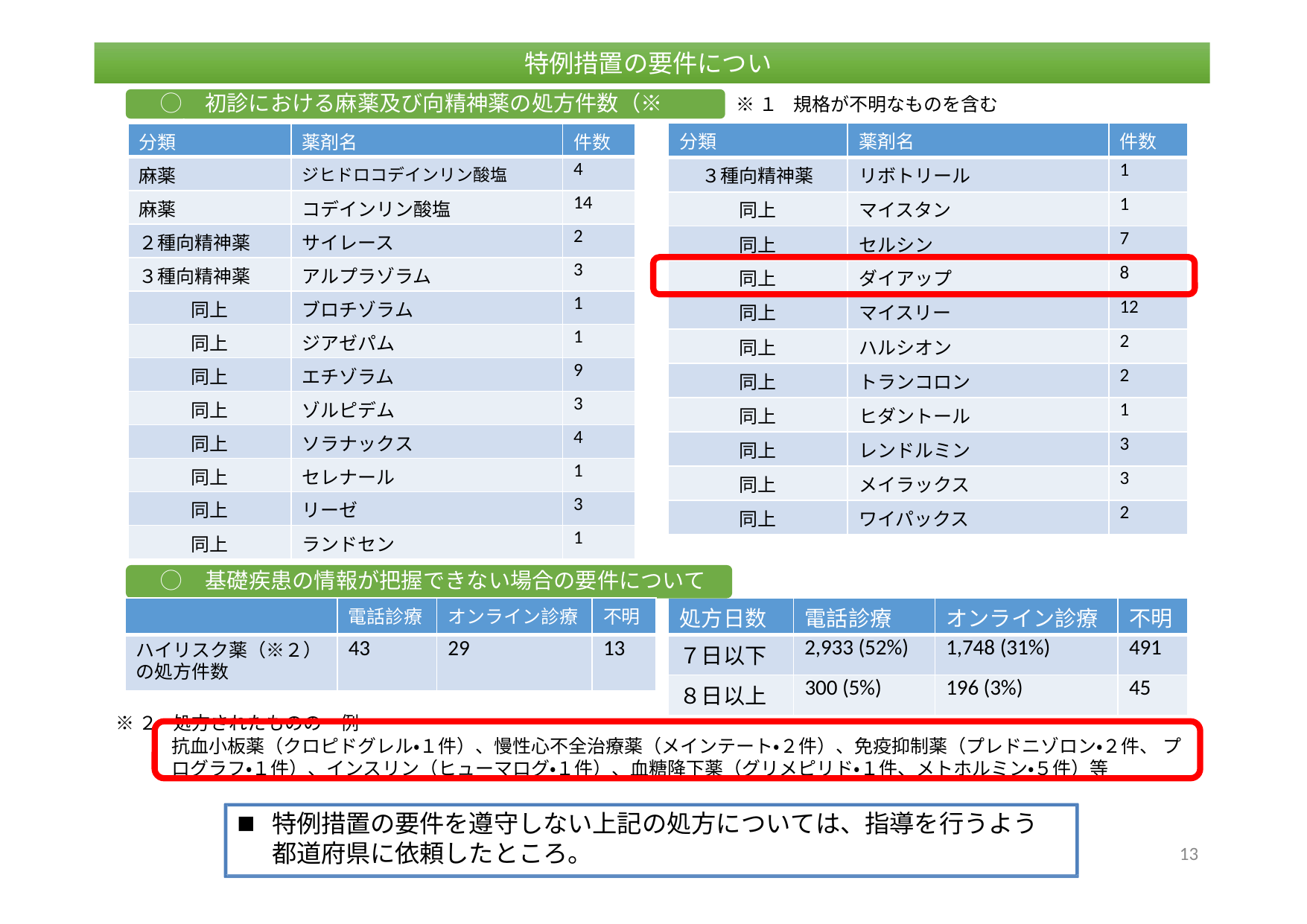

特例措置の要件について
特例措置の要件について
◯	初診における麻薬及び向精神薬の処方件数（※１）

※１	規格が不明なものを含む
| 分類 | 薬剤名 | 件数 |
| --- | --- | --- |
| ３種向精神薬 | リボトリール | 1 |
| 同上 | マイスタン | 1 |
| 同上 | セルシン | 7 |
| 同上 | ダイアップ | 8 |
| 同上 | マイスリー | 12 |
| 同上 | ハルシオン | 2 |
| 同上 | トランコロン | 2 |
| 同上 | ヒダントール | 1 |
| 同上 | レンドルミン | 3 |
| 同上 | メイラックス | 3 |
| 同上 | ワイパックス | 2 |
| 分類 | 薬剤名 | 件数 |
| --- | --- | --- |
| 麻薬 | ジヒドロコデインリン酸塩 | 4 |
| 麻薬 | コデインリン酸塩 | 14 |
| ２種向精神薬 | サイレース | 2 |
| ３種向精神薬 | アルプラゾラム | 3 |
| 同上 | ブロチゾラム | 1 |
| 同上 | ジアゼパム | 1 |
| 同上 | エチゾラム | 9 |
| 同上 | ゾルピデム | 3 |
| 同上 | ソラナックス | 4 |
| 同上 | セレナール | 1 |
| 同上 | リーゼ | 3 |
| 同上 | ランドセン | 1 |

◯	基礎疾患の情報が把握できない場合の要件について
|  | 電話診療 | オンライン診療 | 不明 |
| --- | --- | --- | --- |
| ハイリスク薬（※２） の処方件数 | 43 | 29 | 13 |
| 処方日数 | 電話診療 | オンライン診療 | 不明 |
| --- | --- | --- | --- |
| ７日以下 | 2,933 (52%) | 1,748 (31%) | 491 |
| ８日以上 | 300 (5%) | 196 (3%) | 45 |
※２	処方されたものの一例
抗血小板薬（クロピドグレル・１件）、慢性心不全治療薬（メインテート・２件）、免疫抑制薬（プレドニゾロン・２件、 プログラフ・１件）、インスリン（ヒューマログ・１件）、血糖降下薬（グリメピリド・１件、メトホルミン・５件）等

特例措置の要件を遵守しない上記の処方については、指導を行うよう 都道府県に依頼したところ。
13